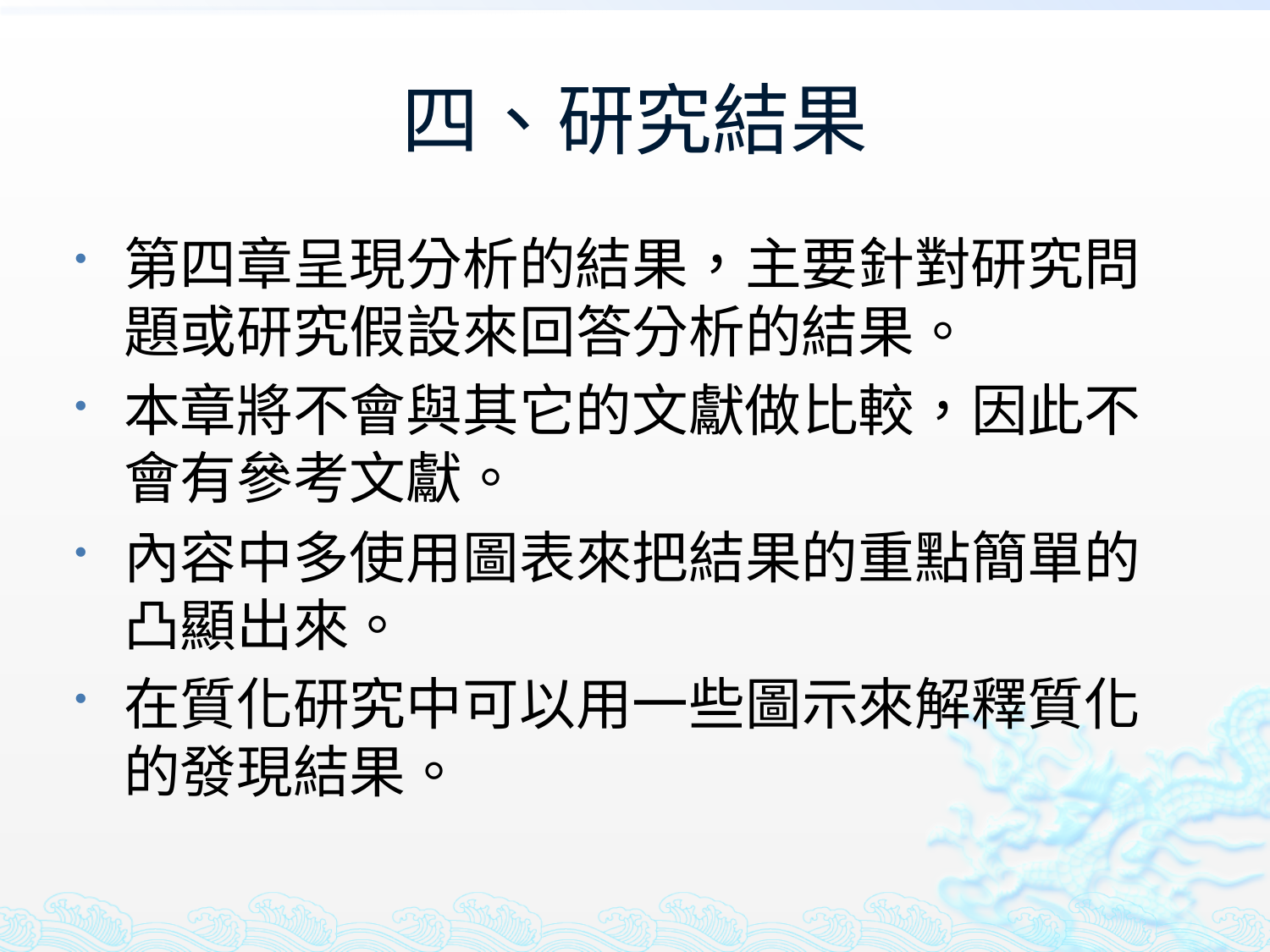

# 四、研究結果
第四章呈現分析的結果，主要針對研究問題或研究假設來回答分析的結果。
本章將不會與其它的文獻做比較，因此不會有參考文獻。
內容中多使用圖表來把結果的重點簡單的凸顯出來。
在質化研究中可以用一些圖示來解釋質化的發現結果。